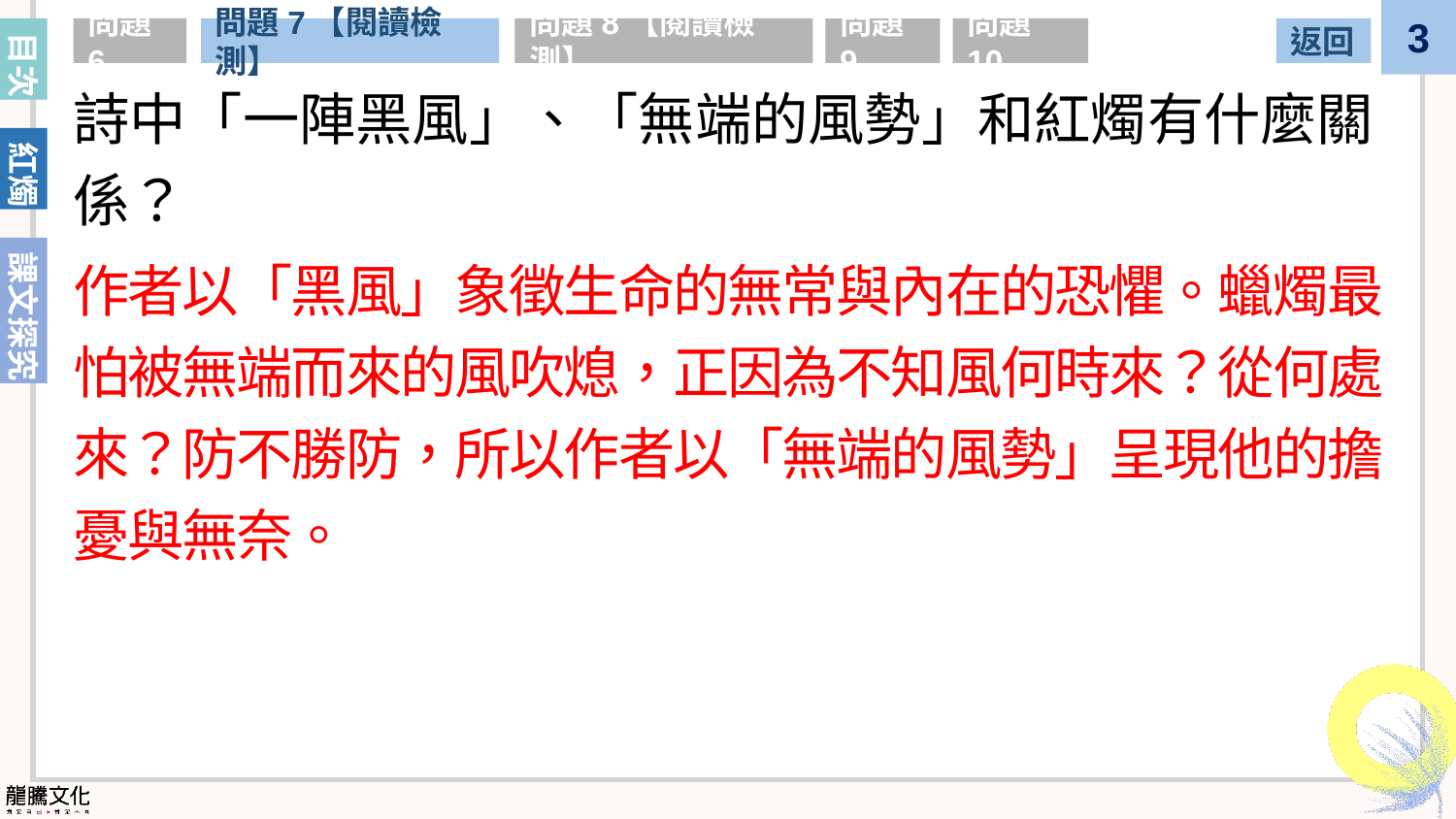

問題6
問題7【閱讀檢測】
問題8【閱讀檢測】
問題10
返回
問題9
詩中「一陣黑風」、「無端的風勢」和紅燭有什麼關係？
作者以「黑風」象徵生命的無常與內在的恐懼。蠟燭最怕被無端而來的風吹熄，正因為不知風何時來？從何處來？防不勝防，所以作者以「無端的風勢」呈現他的擔憂與無奈。